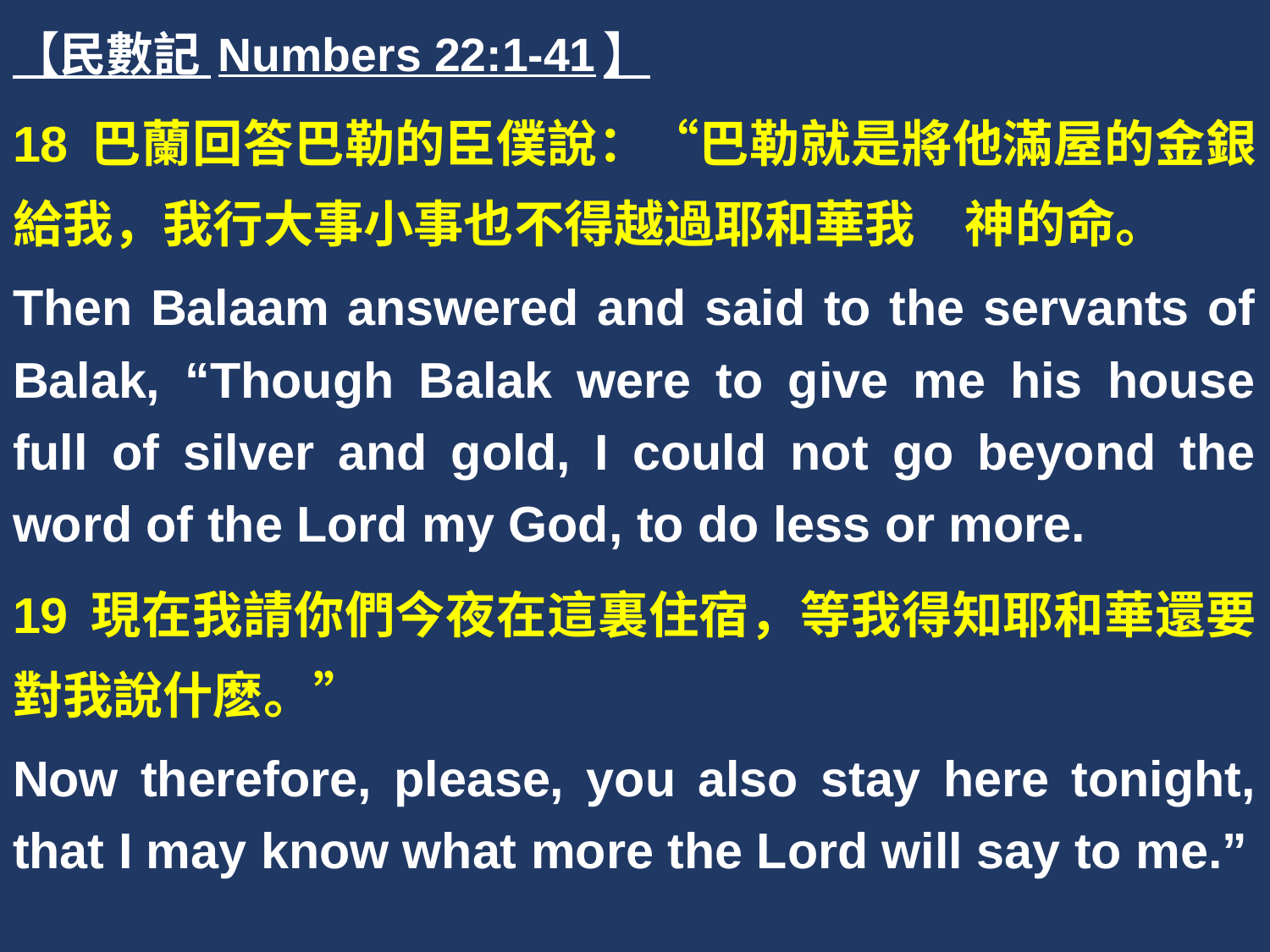

【民數記 Numbers 22:1-41】
18 巴蘭回答巴勒的臣僕說：“巴勒就是將他滿屋的金銀給我，我行大事小事也不得越過耶和華我　神的命。
Then Balaam answered and said to the servants of Balak, “Though Balak were to give me his house full of silver and gold, I could not go beyond the word of the Lord my God, to do less or more.
19 現在我請你們今夜在這裏住宿，等我得知耶和華還要對我說什麽。”
Now therefore, please, you also stay here tonight, that I may know what more the Lord will say to me.”